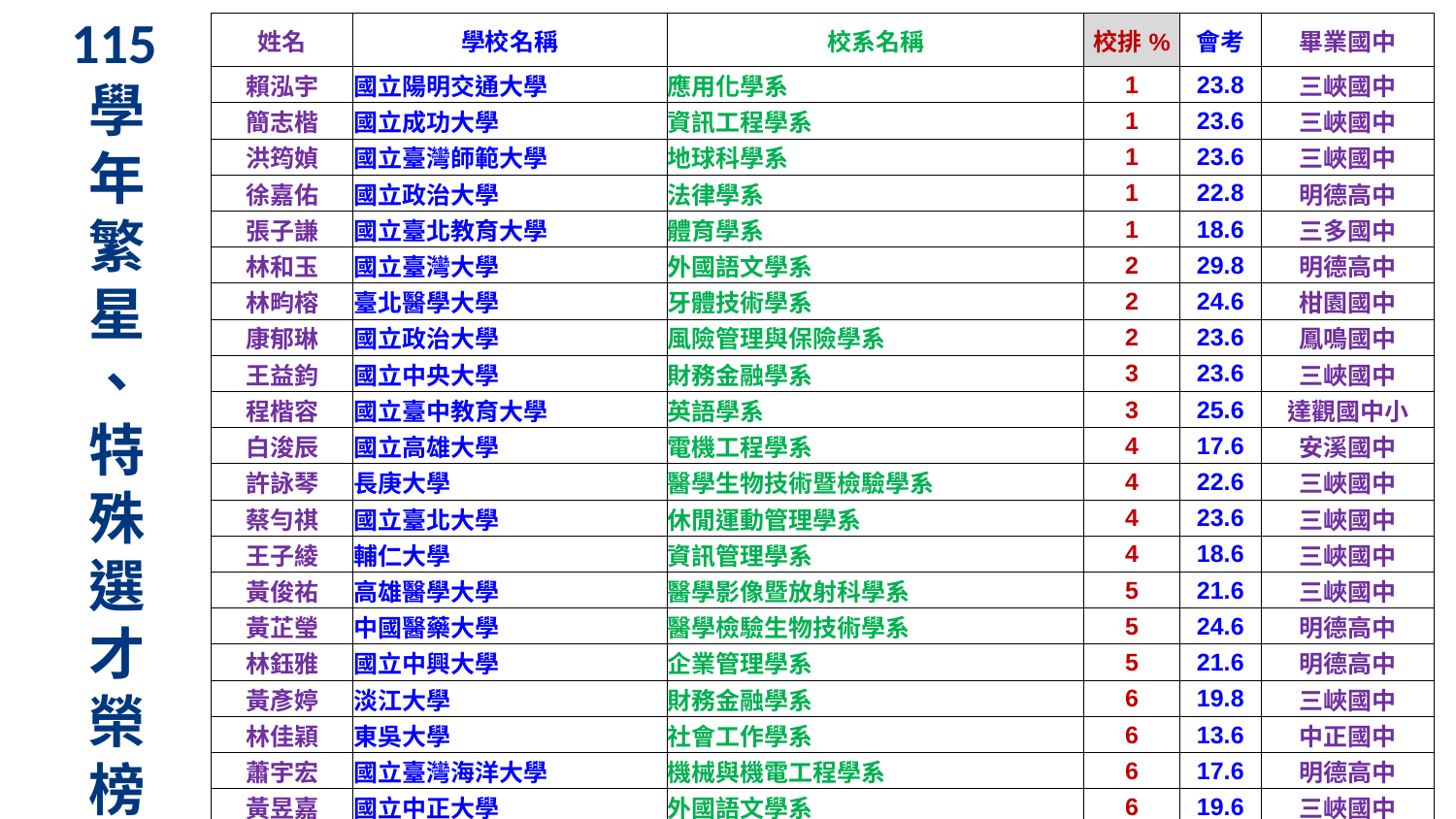

# 115學年繁星 、特殊選才榮榜
| 姓名 | 學校名稱 | 校系名稱 | 校排% | 會考 | 畢業國中 |
| --- | --- | --- | --- | --- | --- |
| 賴泓宇 | 國立陽明交通大學 | 應用化學系 | 1 | 23.8 | 三峽國中 |
| 簡志楷 | 國立成功大學 | 資訊工程學系 | 1 | 23.6 | 三峽國中 |
| 洪筠媜 | 國立臺灣師範大學 | 地球科學系 | 1 | 23.6 | 三峽國中 |
| 徐嘉佑 | 國立政治大學 | 法律學系 | 1 | 22.8 | 明德高中 |
| 張子謙 | 國立臺北教育大學 | 體育學系 | 1 | 18.6 | 三多國中 |
| 林和玉 | 國立臺灣大學 | 外國語文學系 | 2 | 29.8 | 明德高中 |
| 林畇榕 | 臺北醫學大學 | 牙體技術學系 | 2 | 24.6 | 柑園國中 |
| 康郁琳 | 國立政治大學 | 風險管理與保險學系 | 2 | 23.6 | 鳳鳴國中 |
| 王益鈞 | 國立中央大學 | 財務金融學系 | 3 | 23.6 | 三峽國中 |
| 程楷容 | 國立臺中教育大學 | 英語學系 | 3 | 25.6 | 達觀國中小 |
| 白浚辰 | 國立高雄大學 | 電機工程學系 | 4 | 17.6 | 安溪國中 |
| 許詠琴 | 長庚大學 | 醫學生物技術暨檢驗學系 | 4 | 22.6 | 三峽國中 |
| 蔡勻祺 | 國立臺北大學 | 休閒運動管理學系 | 4 | 23.6 | 三峽國中 |
| 王子綾 | 輔仁大學 | 資訊管理學系 | 4 | 18.6 | 三峽國中 |
| 黃俊祐 | 高雄醫學大學 | 醫學影像暨放射科學系 | 5 | 21.6 | 三峽國中 |
| 黃芷瑩 | 中國醫藥大學 | 醫學檢驗生物技術學系 | 5 | 24.6 | 明德高中 |
| 林鈺雅 | 國立中興大學 | 企業管理學系 | 5 | 21.6 | 明德高中 |
| 黃彥婷 | 淡江大學 | 財務金融學系 | 6 | 19.8 | 三峽國中 |
| 林佳穎 | 東吳大學 | 社會工作學系 | 6 | 13.6 | 中正國中 |
| 蕭宇宏 | 國立臺灣海洋大學 | 機械與機電工程學系 | 6 | 17.6 | 明德高中 |
| 黃昱嘉 | 國立中正大學 | 外國語文學系 | 6 | 19.6 | 三峽國中 |
| 張之柔 | 國立中山大學 | 海洋生物科技暨資源學系 | 7 | 21.6 | 三峽國中 |
| 張鈞凱 | 國立成功大學 | 土木工程學系 | 7 | 22.6 | 三峽國中 |
| 姬政廷 | 東吳大學 | 財務工程與精算數學系 | 7 | 20.6 | 三峽國中 |